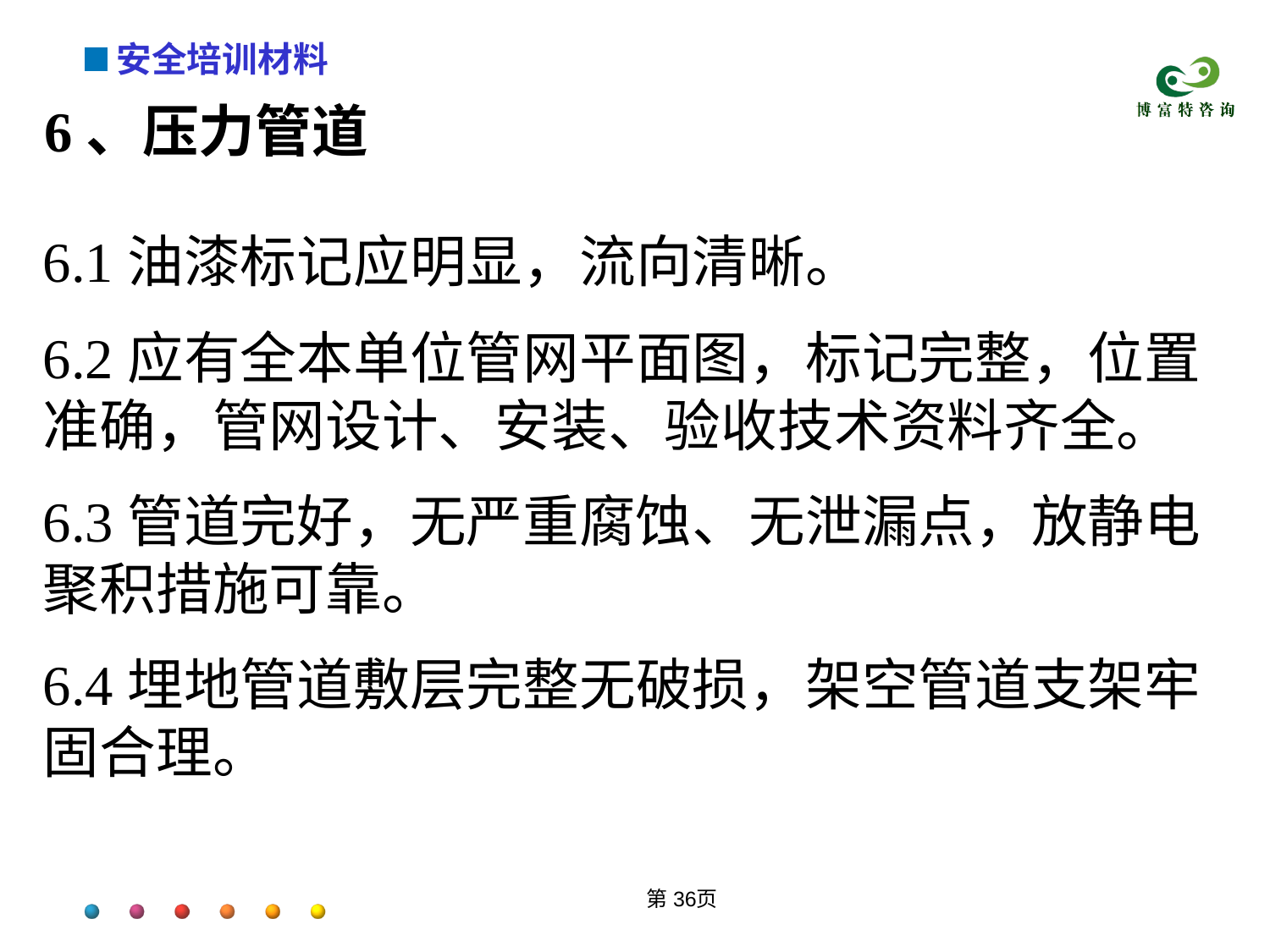

6、压力管道
6.1油漆标记应明显，流向清晰。
6.2应有全本单位管网平面图，标记完整，位置准确，管网设计、安装、验收技术资料齐全。
6.3管道完好，无严重腐蚀、无泄漏点，放静电聚积措施可靠。
6.4埋地管道敷层完整无破损，架空管道支架牢固合理。